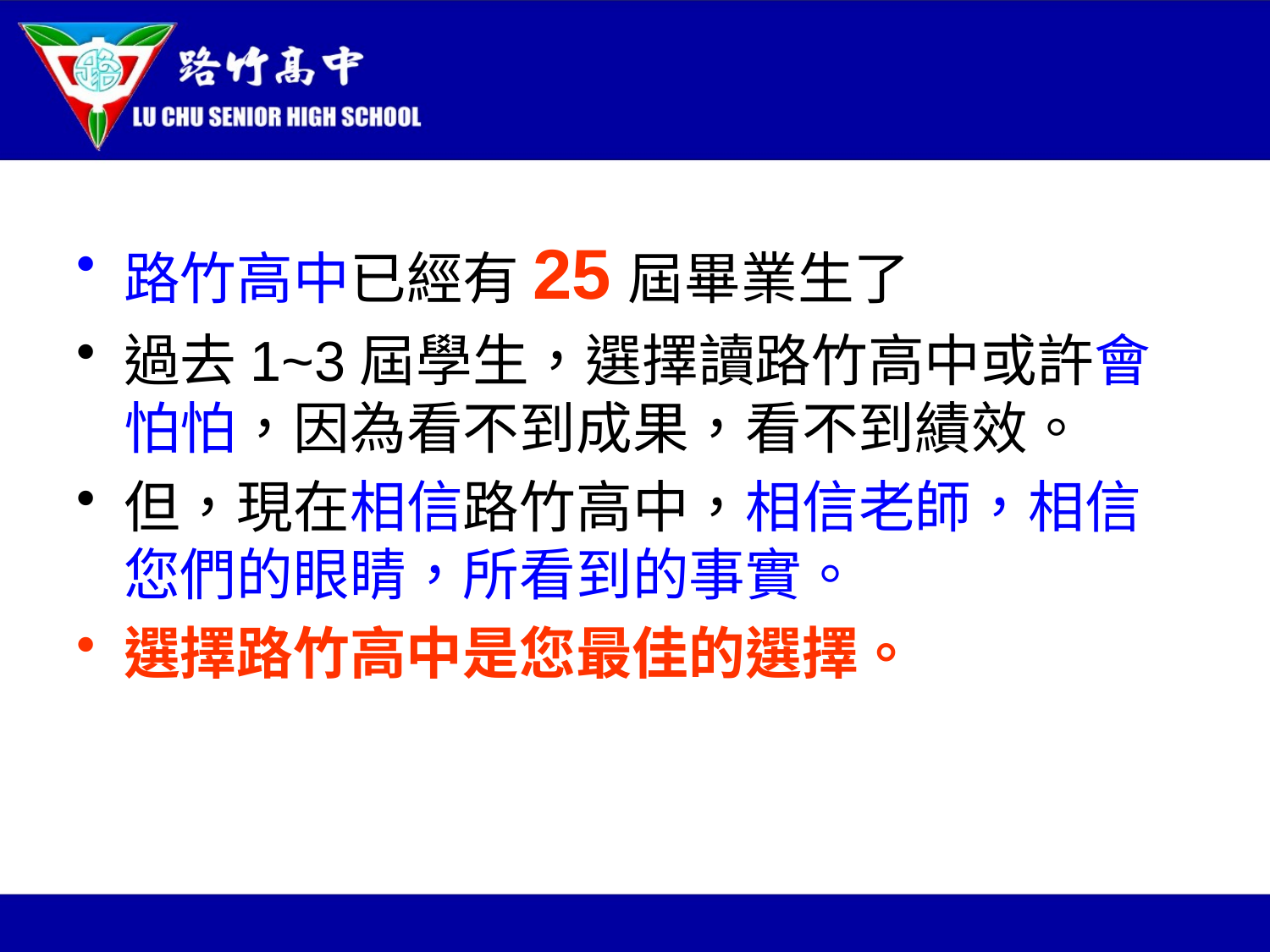

路竹高中已經有25屆畢業生了
過去1~3屆學生，選擇讀路竹高中或許會怕怕，因為看不到成果，看不到績效。
但，現在相信路竹高中，相信老師，相信您們的眼睛，所看到的事實。
選擇路竹高中是您最佳的選擇。